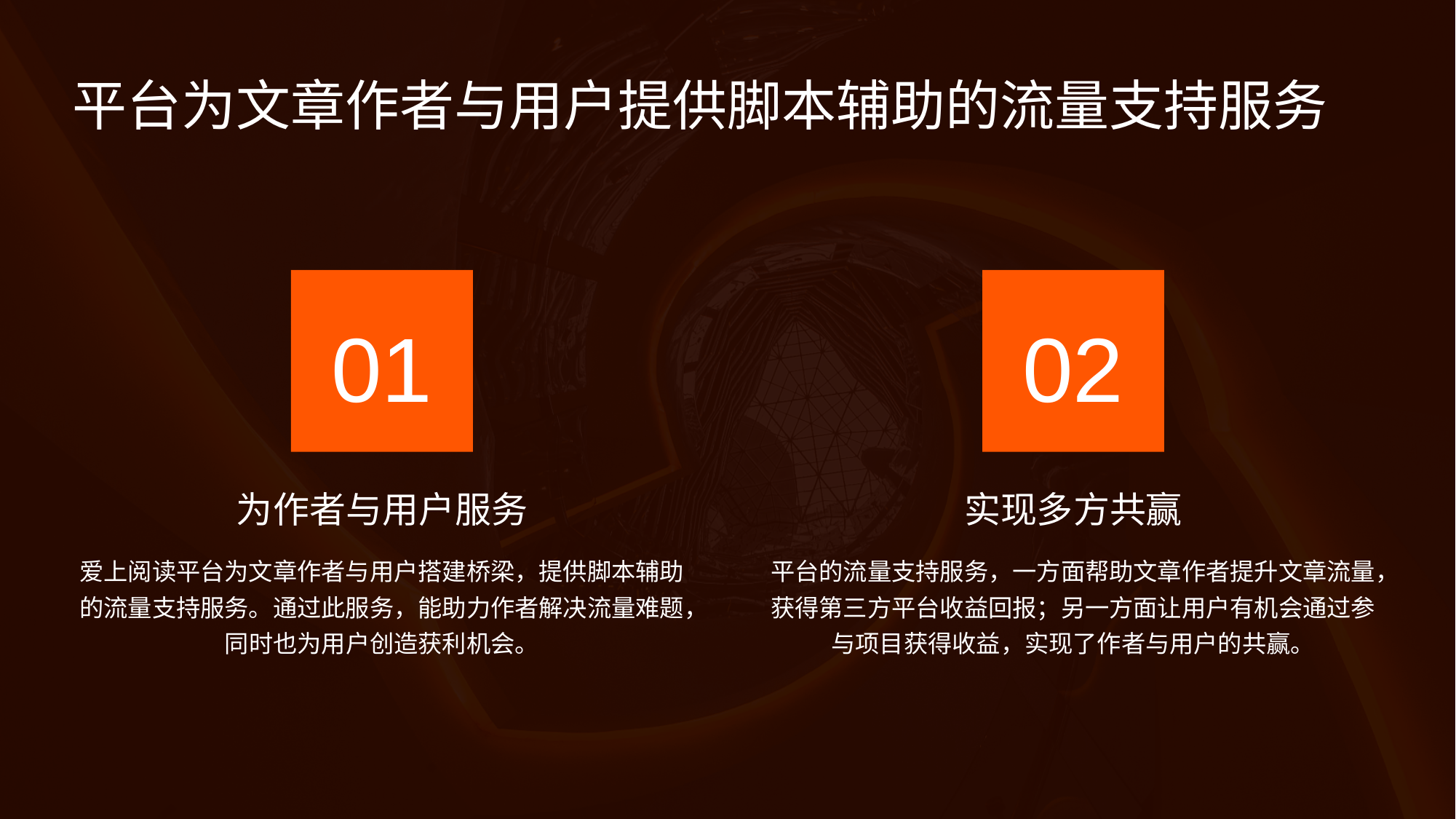

平台为文章作者与用户提供脚本辅助的流量支持服务

01
02
为作者与用户服务
实现多方共赢
爱上阅读平台为文章作者与用户搭建桥梁，提供脚本辅助的流量支持服务。通过此服务，能助力作者解决流量难题，同时也为用户创造获利机会。
平台的流量支持服务，一方面帮助文章作者提升文章流量，获得第三方平台收益回报；另一方面让用户有机会通过参与项目获得收益，实现了作者与用户的共赢。